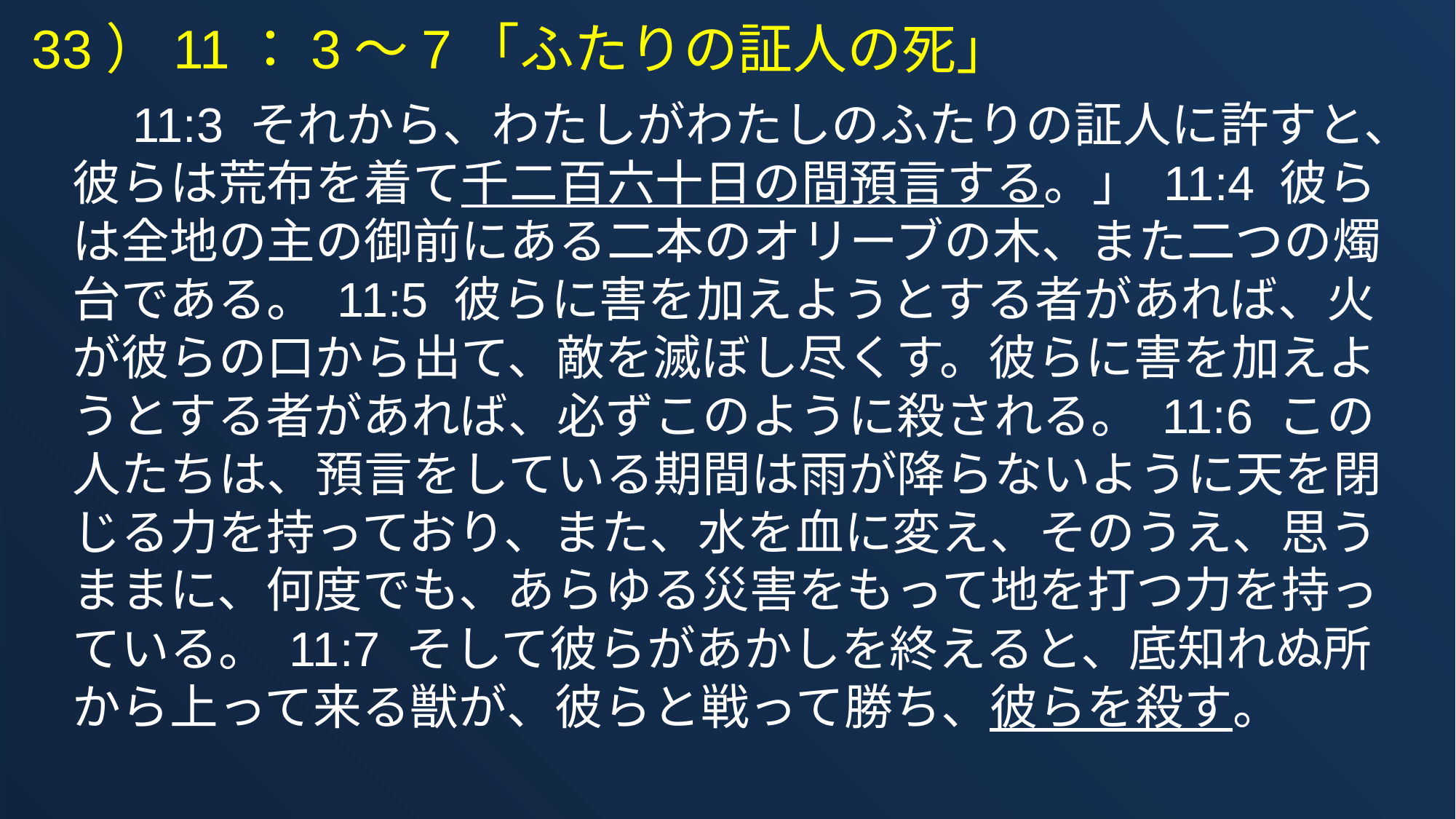

33）11：3～7「ふたりの証人の死」
　11:3 それから、わたしがわたしのふたりの証人に許すと、彼らは荒布を着て千二百六十日の間預言する。」 11:4 彼らは全地の主の御前にある二本のオリーブの木、また二つの燭台である。 11:5 彼らに害を加えようとする者があれば、火が彼らの口から出て、敵を滅ぼし尽くす。彼らに害を加えようとする者があれば、必ずこのように殺される。 11:6 この人たちは、預言をしている期間は雨が降らないように天を閉じる力を持っており、また、水を血に変え、そのうえ、思うままに、何度でも、あらゆる災害をもって地を打つ力を持っている。 11:7 そして彼らがあかしを終えると、底知れぬ所から上って来る獣が、彼らと戦って勝ち、彼らを殺す。